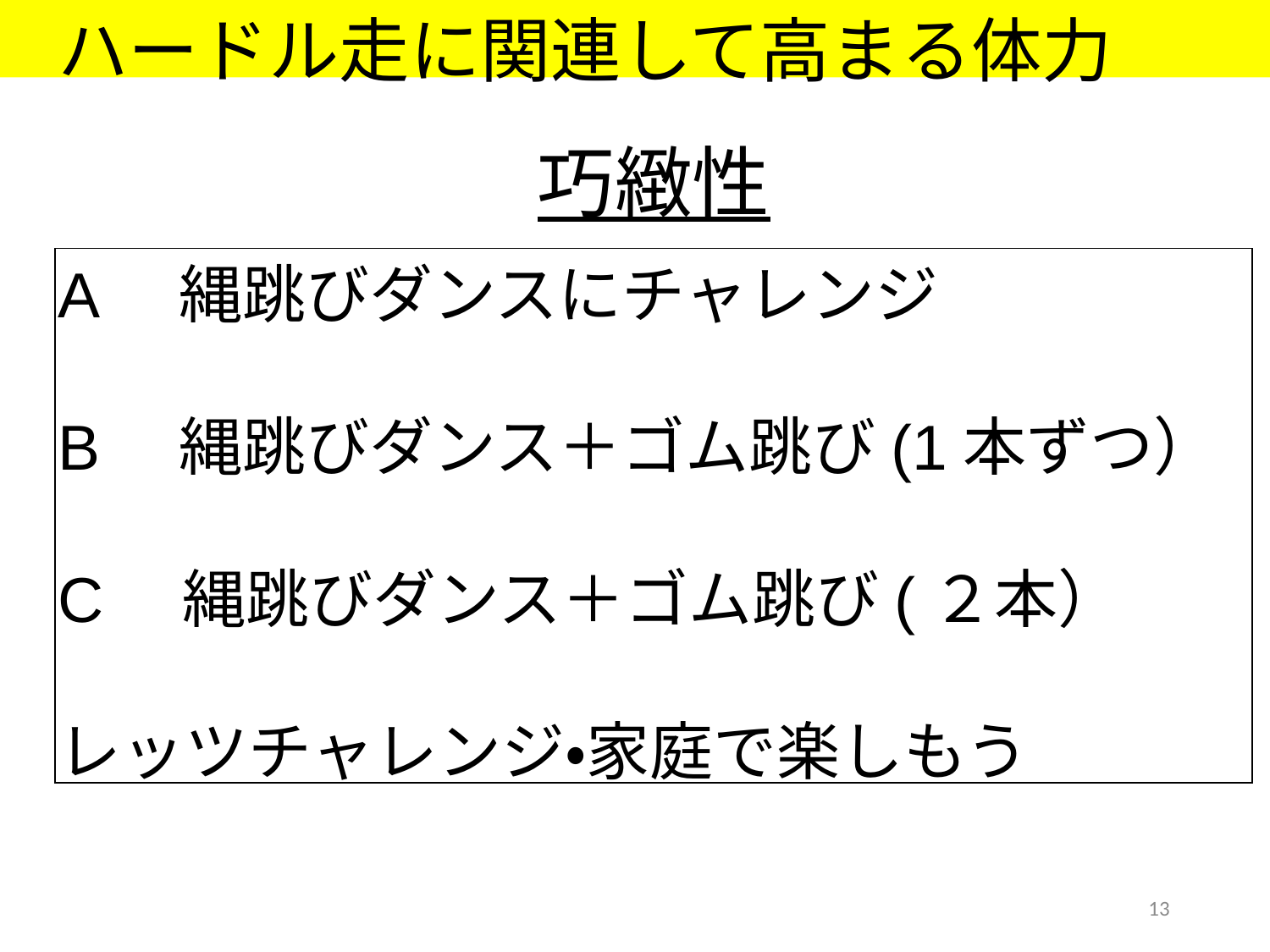

ハードル走に関連して高まる体力
巧緻性
A　縄跳びダンスにチャレンジ

B　縄跳びダンス＋ゴム跳び(1本ずつ）

C　縄跳びダンス＋ゴム跳び(２本）

レッツチャレンジ・家庭で楽しもう

13